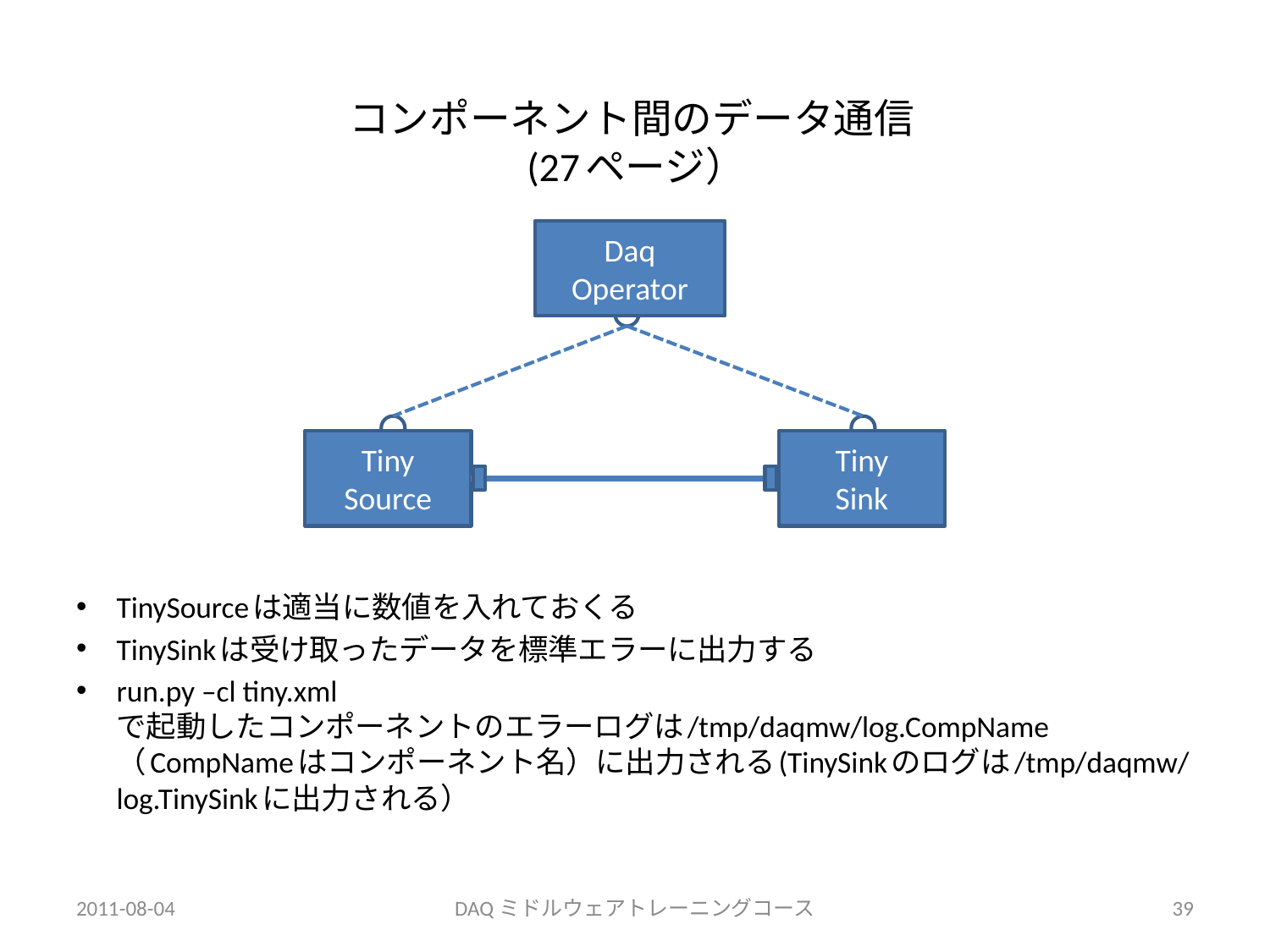

# コンポーネント間のデータ通信 (27ページ）
Daq Operator

Tiny
Source
Tiny
Sink

TinySourceは適当に数値を入れておくる
TinySinkは受け取ったデータを標準エラーに出力する
run.py –cl tiny.xml で起動したコンポーネントのエラーログは/tmp/daqmw/log.CompName （CompNameはコンポーネント名）に出力される(TinySinkのログは/tmp/daqmw/log.TinySinkに出力される）
2011-08-04
DAQミドルウェアトレーニングコース
39